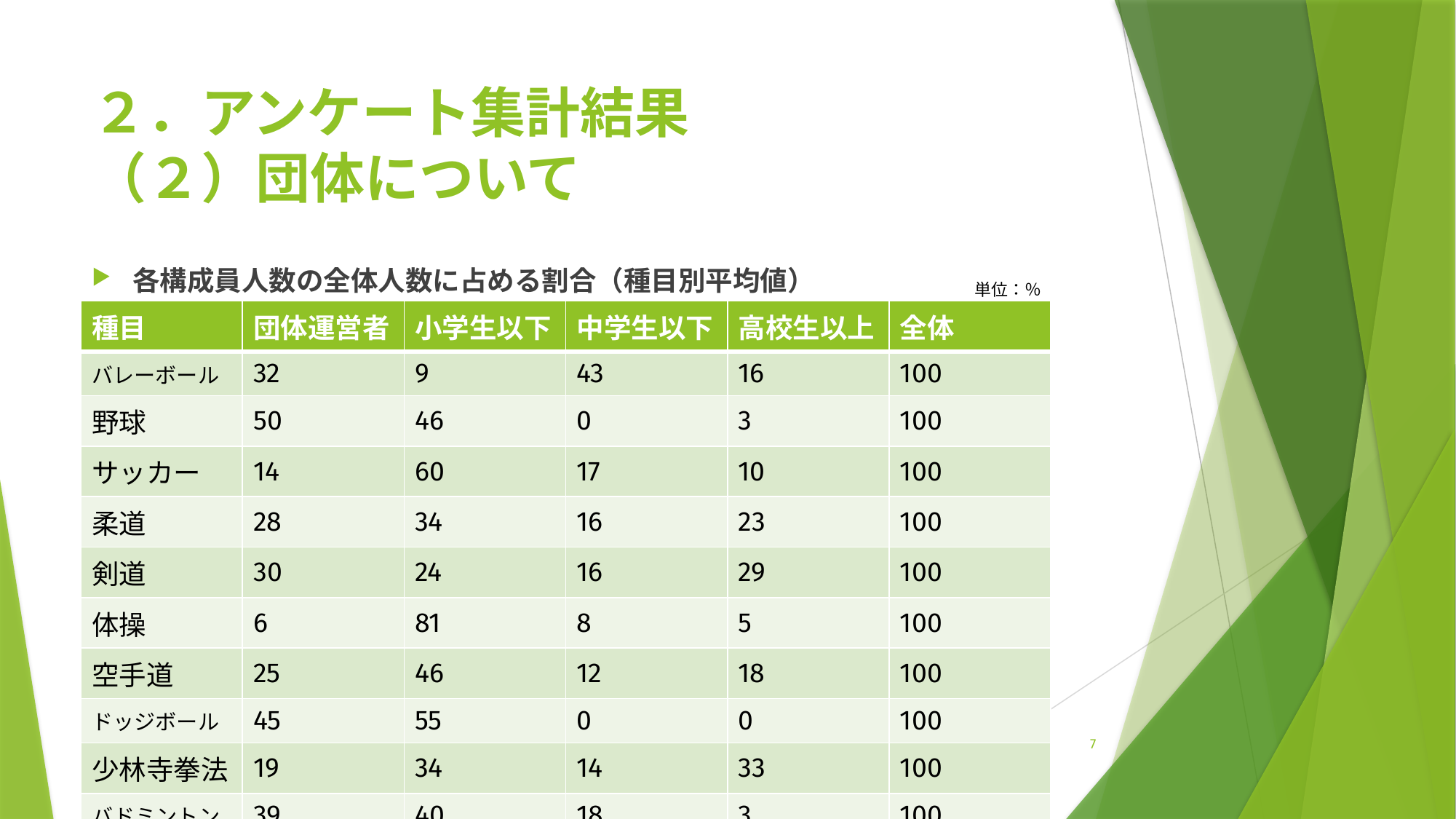

# ２．アンケート集計結果 （２）団体について
各構成員人数の全体人数に占める割合（種目別平均値）
単位：％
| 種目 | 団体運営者 | 小学生以下 | 中学生以下 | 高校生以上 | 全体 |
| --- | --- | --- | --- | --- | --- |
| バレーボール | 32 | 9 | 43 | 16 | 100 |
| 野球 | 50 | 46 | 0 | 3 | 100 |
| サッカー | 14 | 60 | 17 | 10 | 100 |
| 柔道 | 28 | 34 | 16 | 23 | 100 |
| 剣道 | 30 | 24 | 16 | 29 | 100 |
| 体操 | 6 | 81 | 8 | 5 | 100 |
| 空手道 | 25 | 46 | 12 | 18 | 100 |
| ドッジボール | 45 | 55 | 0 | 0 | 100 |
| 少林寺拳法 | 19 | 34 | 14 | 33 | 100 |
| バドミントン | 39 | 40 | 18 | 3 | 100 |
7